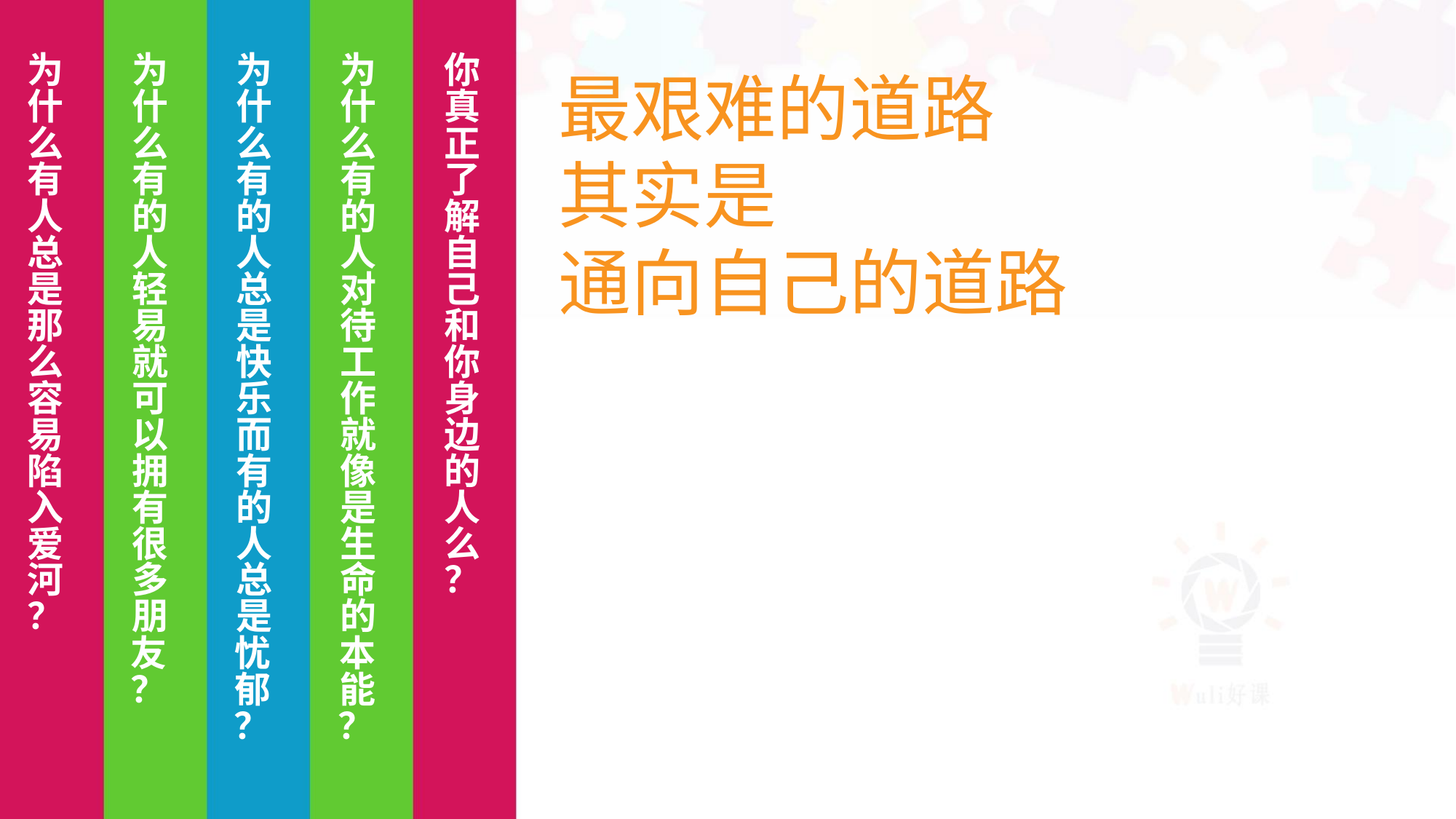

为 为 为 为 你
什 什 什 什 真
么 么 么 么 正
有 有 有 有 了
人 的 的 的 解
总 人 人 人 自
是 轻 总 对 己
那 易 是 待 和
么 就 快 工 你
容 可 乐 作 身
易 以 而 就 边
陷 拥 有 像 的
入 有 的 是 人
爱 很 人 生 么
河 多 总 命 ？
？ 朋 是 的
最艰难的道路
其实是
通向自己的道路
友 忧 本
？ 郁 能
？ ？